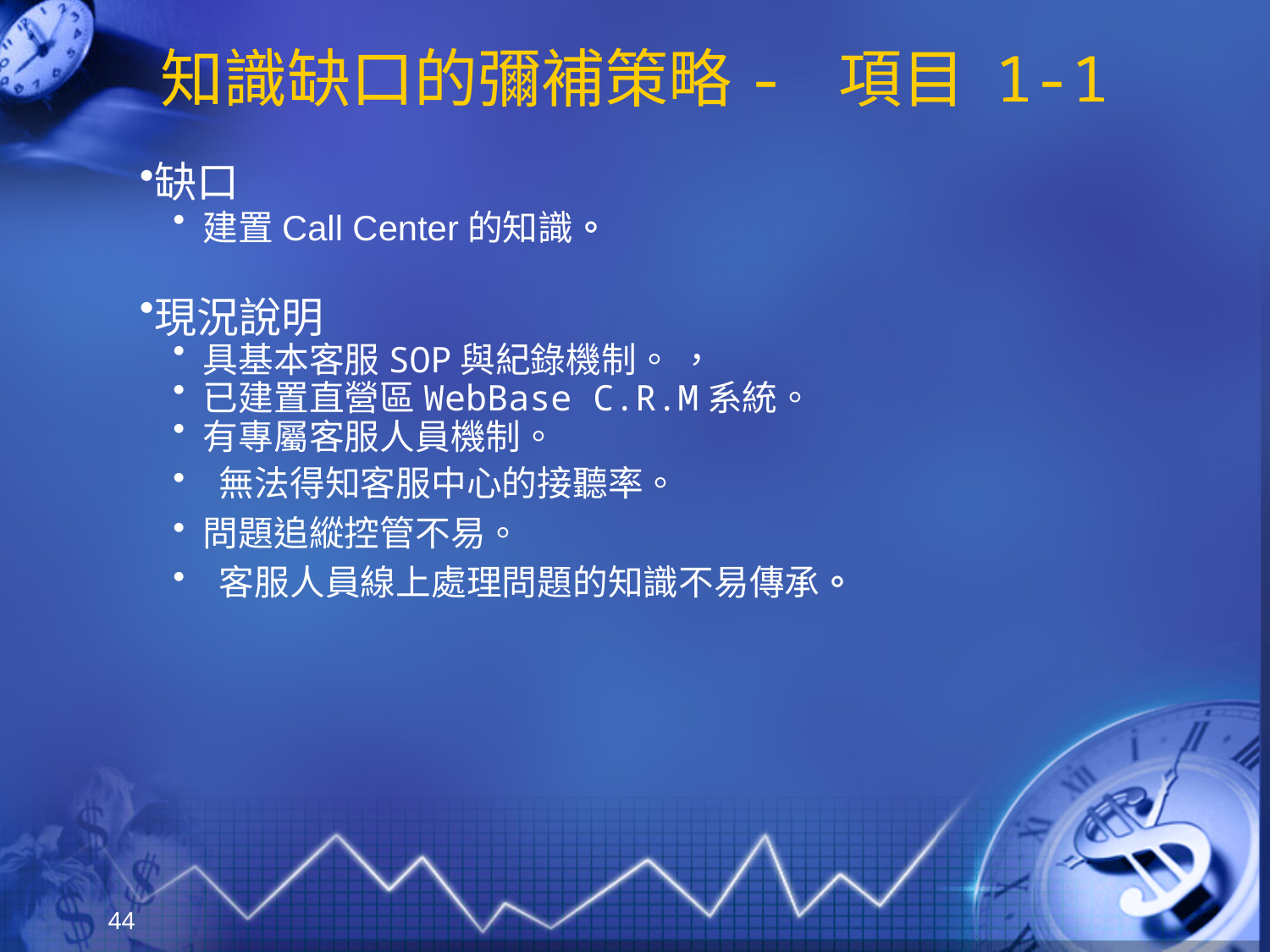

# 知識缺口的彌補策略- 項目 1-1
缺口
建置Call Center的知識。

現況說明
具基本客服SOP與紀錄機制。 ，
已建置直營區WebBase C.R.M系統。
有專屬客服人員機制。
 無法得知客服中心的接聽率。
問題追縱控管不易。
 客服人員線上處理問題的知識不易傳承。
44